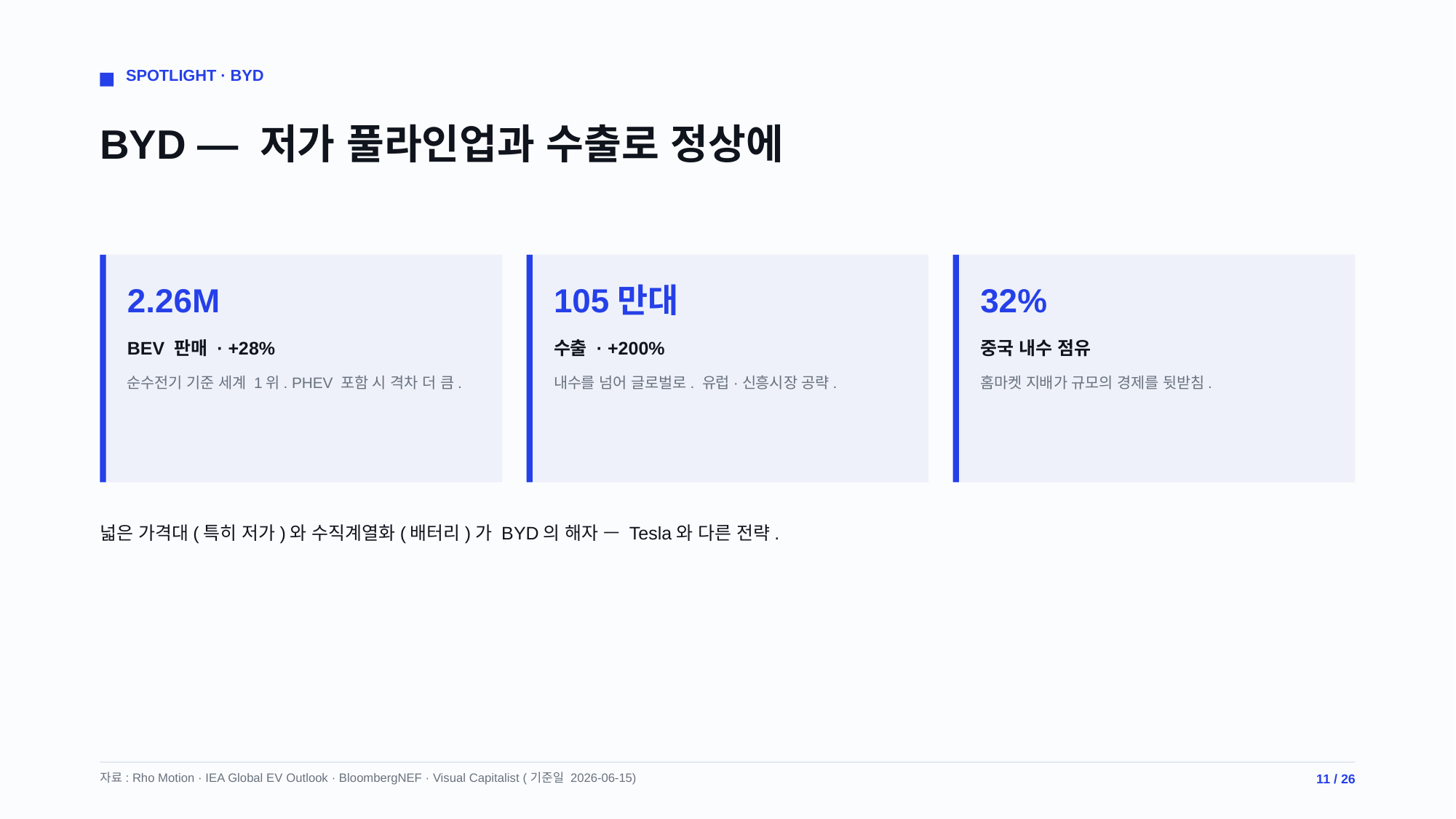

SPOTLIGHT · BYD

BYD — 저가 풀라인업과 수출로 정상에

2.26M
105만대
32%
BEV 판매 · +28%
수출 · +200%
중국 내수 점유
순수전기 기준 세계 1위. PHEV 포함 시 격차 더 큼.
내수를 넘어 글로벌로. 유럽·신흥시장 공략.
홈마켓 지배가 규모의 경제를 뒷받침.
넓은 가격대(특히 저가)와 수직계열화(배터리)가 BYD의 해자 — Tesla와 다른 전략.

자료: Rho Motion · IEA Global EV Outlook · BloombergNEF · Visual Capitalist (기준일 2026-06-15)
11 / 26